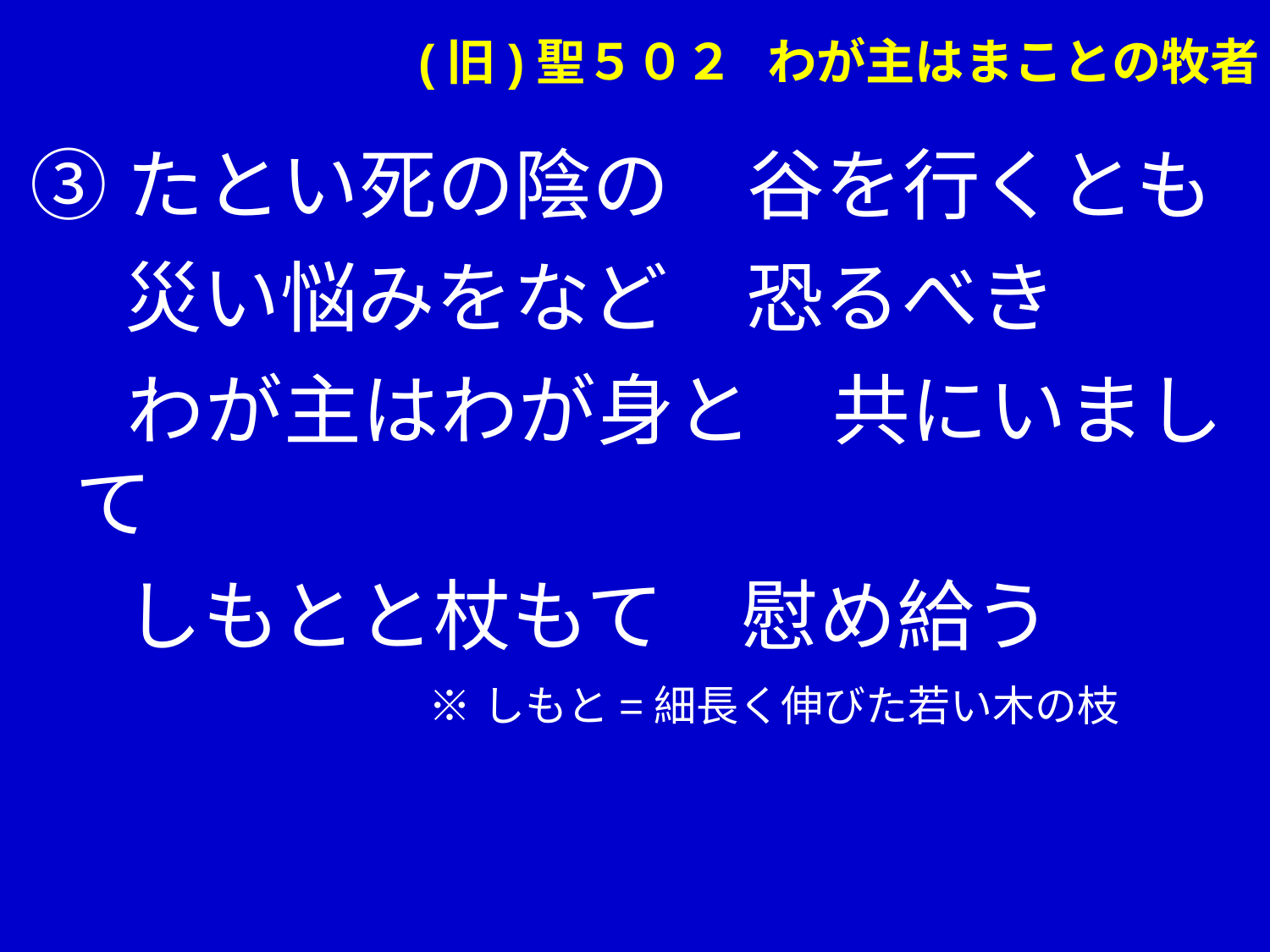

(旧)聖５０２   わが主はまことの牧者
③たとい死の陰の　谷を行くとも
　 災い悩みをなど　恐るべき
　 わが主はわが身と　共にいまして
　 しもとと杖もて　慰め給う
                                          ※しもと=細長く伸びた若い木の枝